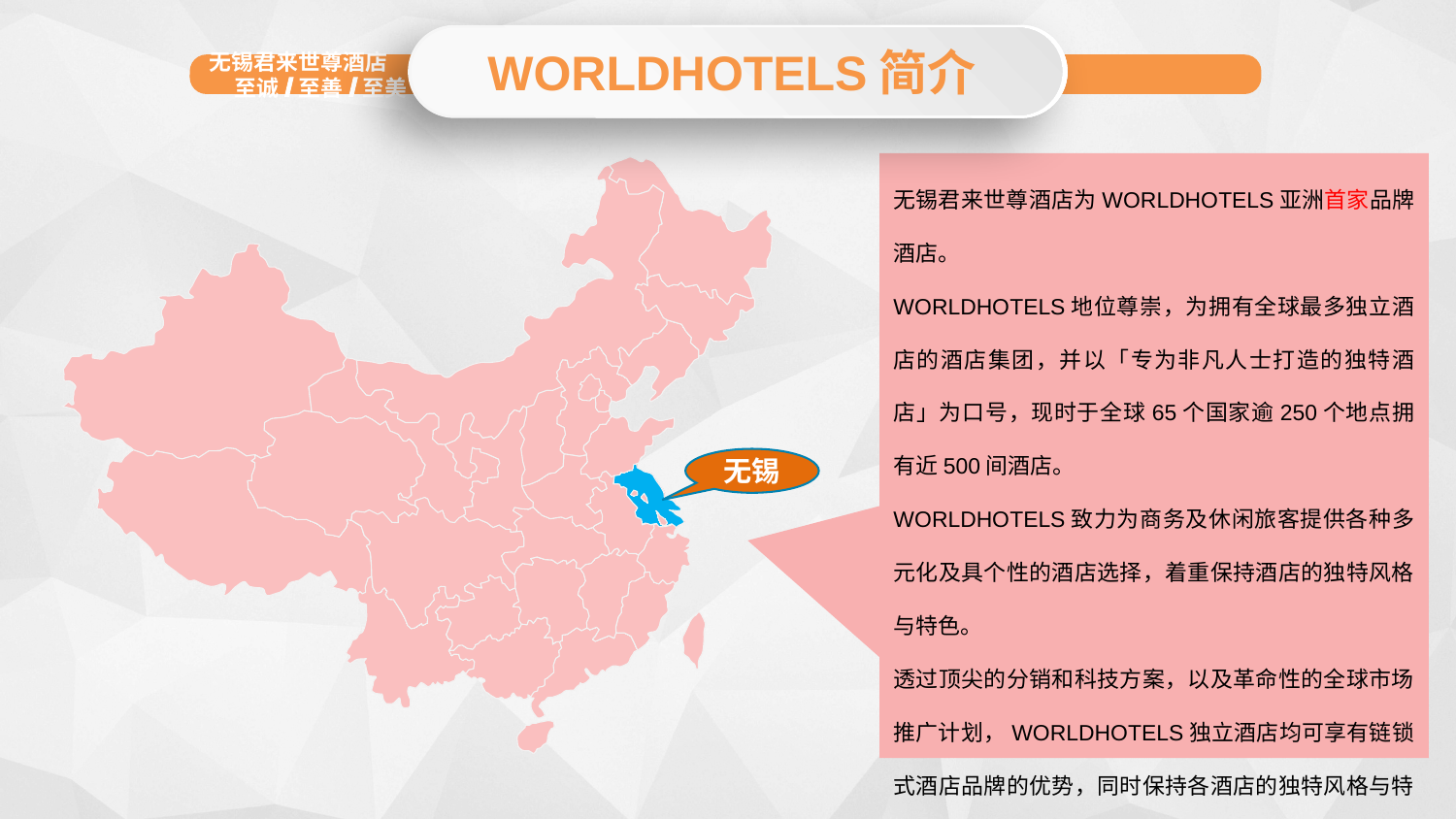

WORLDHOTELS简介
无锡君来世尊酒店                                                                                                                                                                             至诚/至善/至美

无锡君来世尊酒店为WORLDHOTELS亚洲首家品牌酒店。
WORLDHOTELS地位尊崇，为拥有全球最多独立酒店的酒店集团，并以「专为非凡人士打造的独特酒店」为口号，现时于全球65个国家逾250个地点拥有近500间酒店。
WORLDHOTELS致力为商务及休闲旅客提供各种多元化及具个性的酒店选择，着重保持酒店的独特风格与特色。
透过顶尖的分销和科技方案，以及革命性的全球市场推广计划，WORLDHOTELS独立酒店均可享有链锁式酒店品牌的优势，同时保持各酒店的独特风格与特色。

无锡